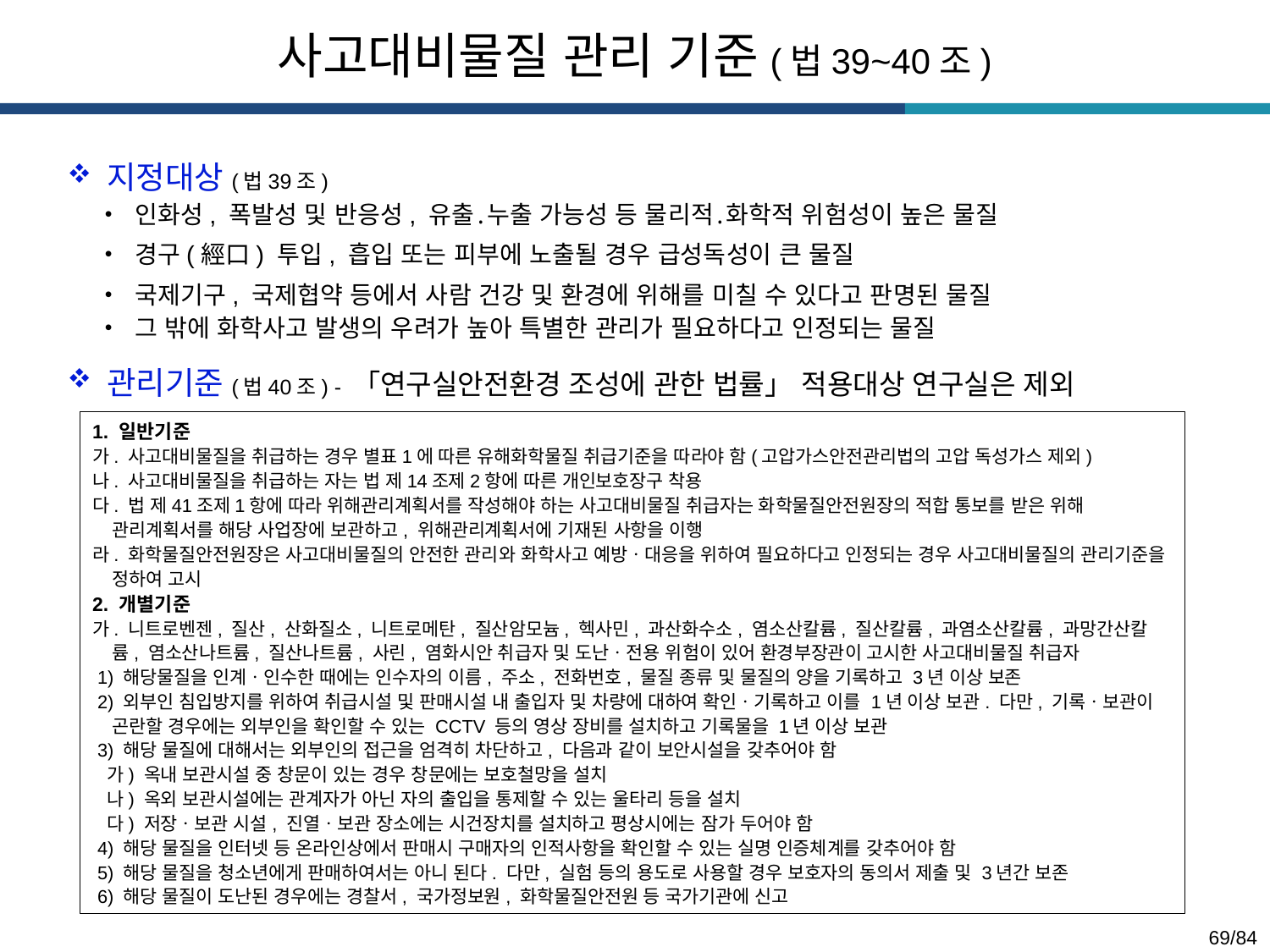

사고대비물질 관리 기준(법39~40조)
지정대상(법39조)
인화성, 폭발성 및 반응성, 유출․누출 가능성 등 물리적․화학적 위험성이 높은 물질
경구(經口) 투입, 흡입 또는 피부에 노출될 경우 급성독성이 큰 물질
국제기구, 국제협약 등에서 사람 건강 및 환경에 위해를 미칠 수 있다고 판명된 물질
그 밖에 화학사고 발생의 우려가 높아 특별한 관리가 필요하다고 인정되는 물질
관리기준(법40조) - 「연구실안전환경 조성에 관한 법률」 적용대상 연구실은 제외
1. 일반기준
가. 사고대비물질을 취급하는 경우 별표1에 따른 유해화학물질 취급기준을 따라야 함(고압가스안전관리법의 고압 독성가스 제외)
나. 사고대비물질을 취급하는 자는 법 제14조제2항에 따른 개인보호장구 착용
다. 법 제41조제1항에 따라 위해관리계획서를 작성해야 하는 사고대비물질 취급자는 화학물질안전원장의 적합 통보를 받은 위해  관리계획서를 해당 사업장에 보관하고, 위해관리계획서에 기재된 사항을 이행
라. 화학물질안전원장은 사고대비물질의 안전한 관리와 화학사고 예방ㆍ대응을 위하여 필요하다고 인정되는 경우 사고대비물질의 관리기준을 정하여 고시
2. 개별기준
가. 니트로벤젠, 질산, 산화질소, 니트로메탄, 질산암모늄, 헥사민, 과산화수소, 염소산칼륨, 질산칼륨, 과염소산칼륨, 과망간산칼륨, 염소산나트륨, 질산나트륨, 사린, 염화시안 취급자 및 도난ㆍ전용 위험이 있어 환경부장관이 고시한 사고대비물질 취급자
 1) 해당물질을 인계ㆍ인수한 때에는 인수자의 이름, 주소, 전화번호, 물질 종류 및 물질의 양을 기록하고 3년 이상 보존
 2) 외부인 침입방지를 위하여 취급시설 및 판매시설 내 출입자 및 차량에 대하여 확인ㆍ기록하고 이를 1년 이상 보관. 다만, 기록ㆍ보관이 곤란할 경우에는 외부인을 확인할 수 있는 CCTV 등의 영상 장비를 설치하고 기록물을 1년 이상 보관
 3) 해당 물질에 대해서는 외부인의 접근을 엄격히 차단하고, 다음과 같이 보안시설을 갖추어야 함
  가) 옥내 보관시설 중 창문이 있는 경우 창문에는 보호철망을 설치
  나) 옥외 보관시설에는 관계자가 아닌 자의 출입을 통제할 수 있는 울타리 등을 설치
  다) 저장ㆍ보관 시설, 진열ㆍ보관 장소에는 시건장치를 설치하고 평상시에는 잠가 두어야 함
 4) 해당 물질을 인터넷 등 온라인상에서 판매시 구매자의 인적사항을 확인할 수 있는 실명 인증체계를 갖추어야 함
 5) 해당 물질을 청소년에게 판매하여서는 아니 된다. 다만, 실험 등의 용도로 사용할 경우 보호자의 동의서 제출 및 3년간 보존
 6) 해당 물질이 도난된 경우에는 경찰서, 국가정보원, 화학물질안전원 등 국가기관에 신고